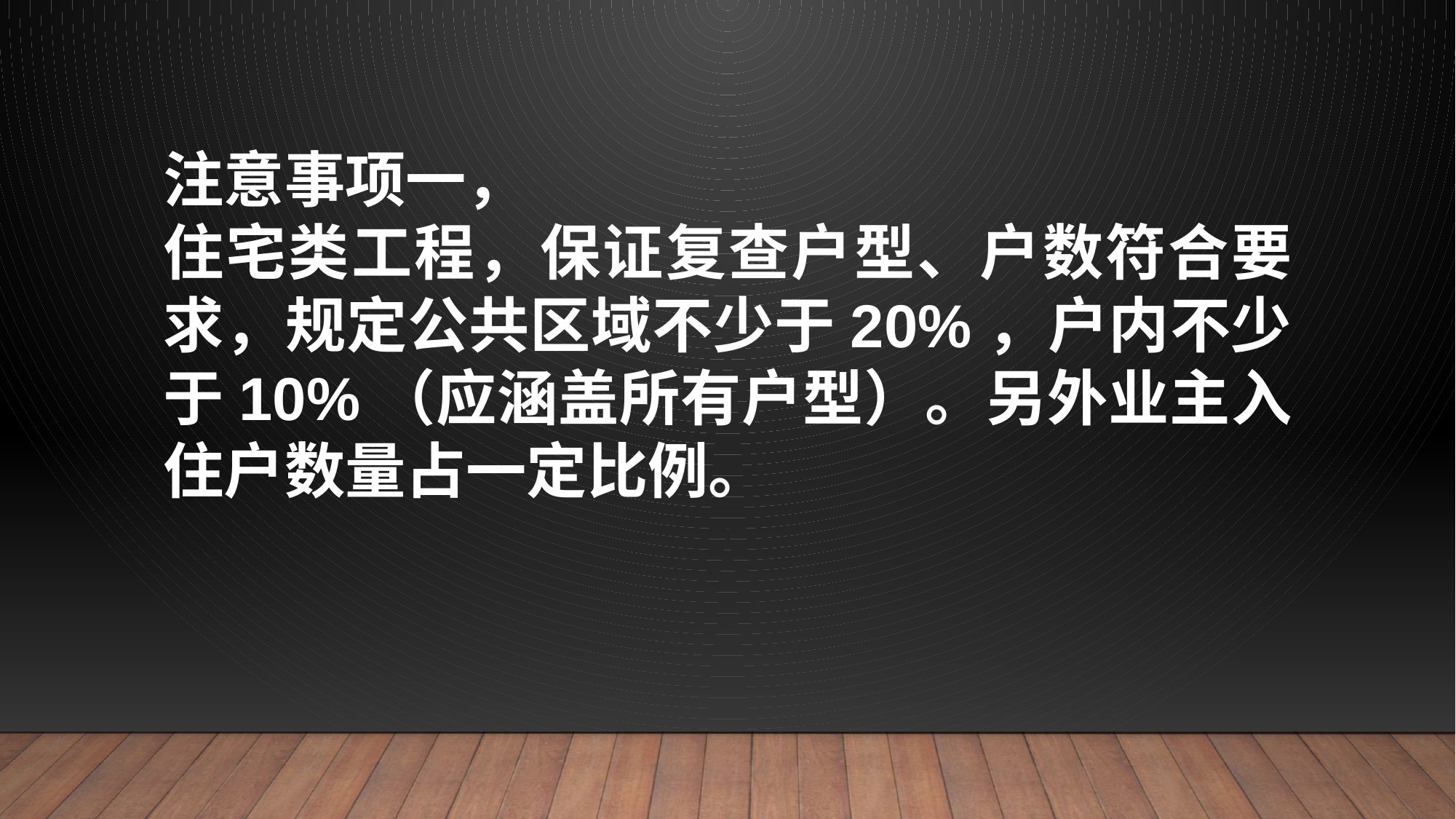

注意事项一，
住宅类工程，保证复查户型、户数符合要求，规定公共区域不少于20%，户内不少于10%（应涵盖所有户型）。另外业主入住户数量占一定比例。